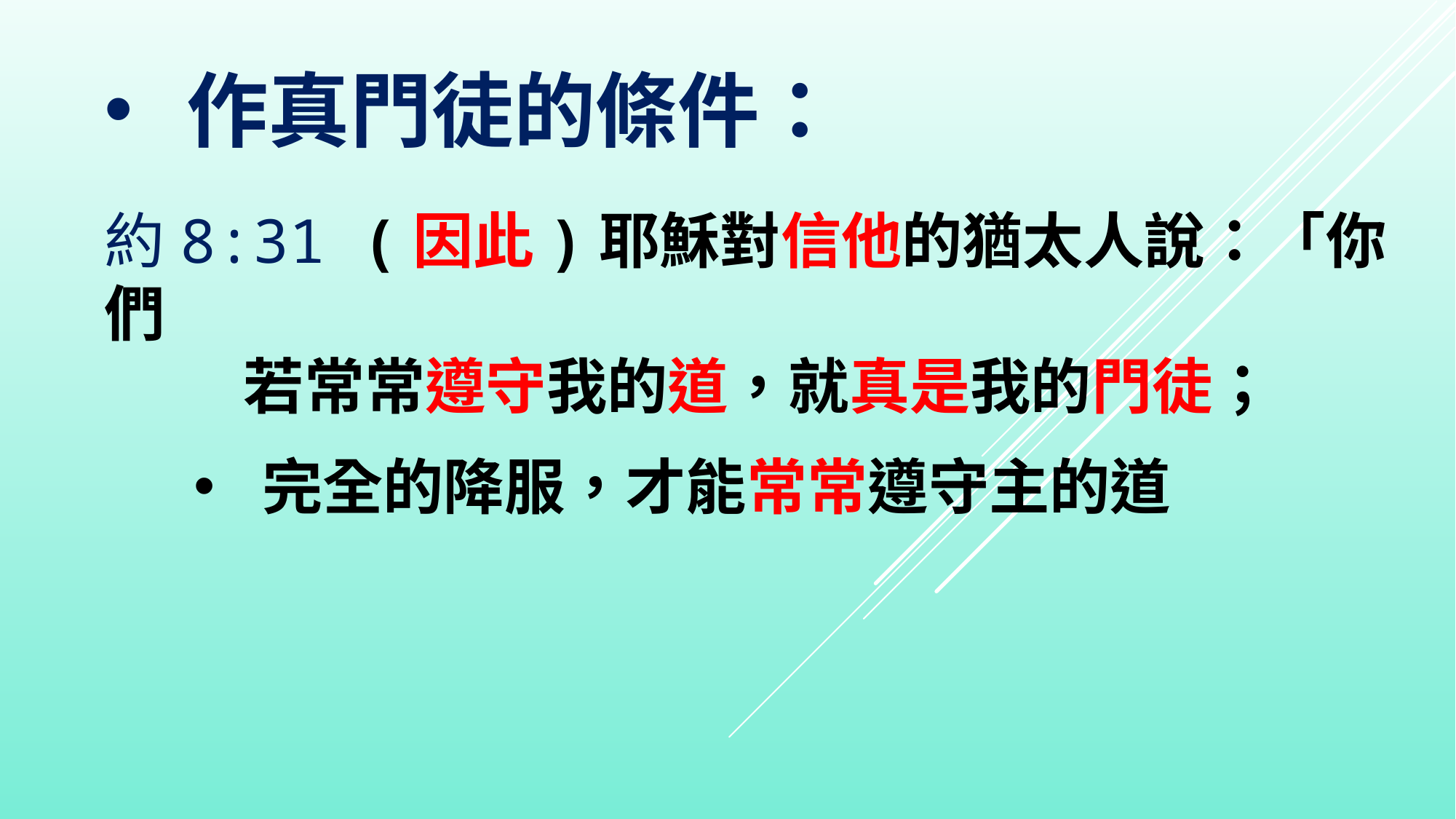

作真門徒的條件：
約8:31 (因此)耶穌對信他的猶太人說：「你們
         若常常遵守我的道，就真是我的門徒；
完全的降服，才能常常遵守主的道